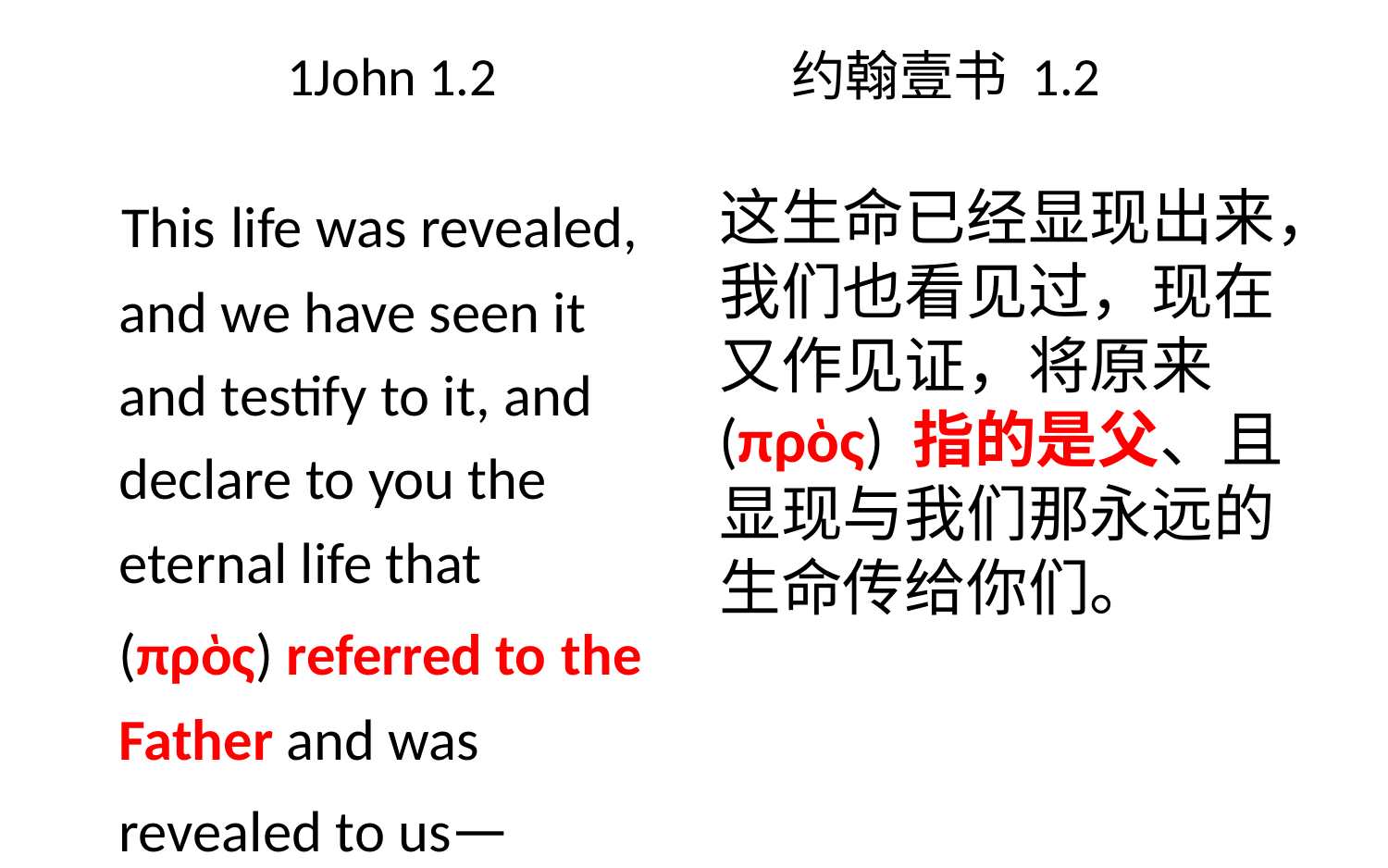

# 1John 1.2                       约翰壹书 1.2
    This life was revealed, and we have seen it and testify to it, and declare to you the eternal life that (πρὸς) referred to the Father and was revealed to us—

这生命已经显现出来，我们也看见过，现在又作见证，将原来(πρὸς) 指的是父、且显现与我们那永远的生命传给你们。